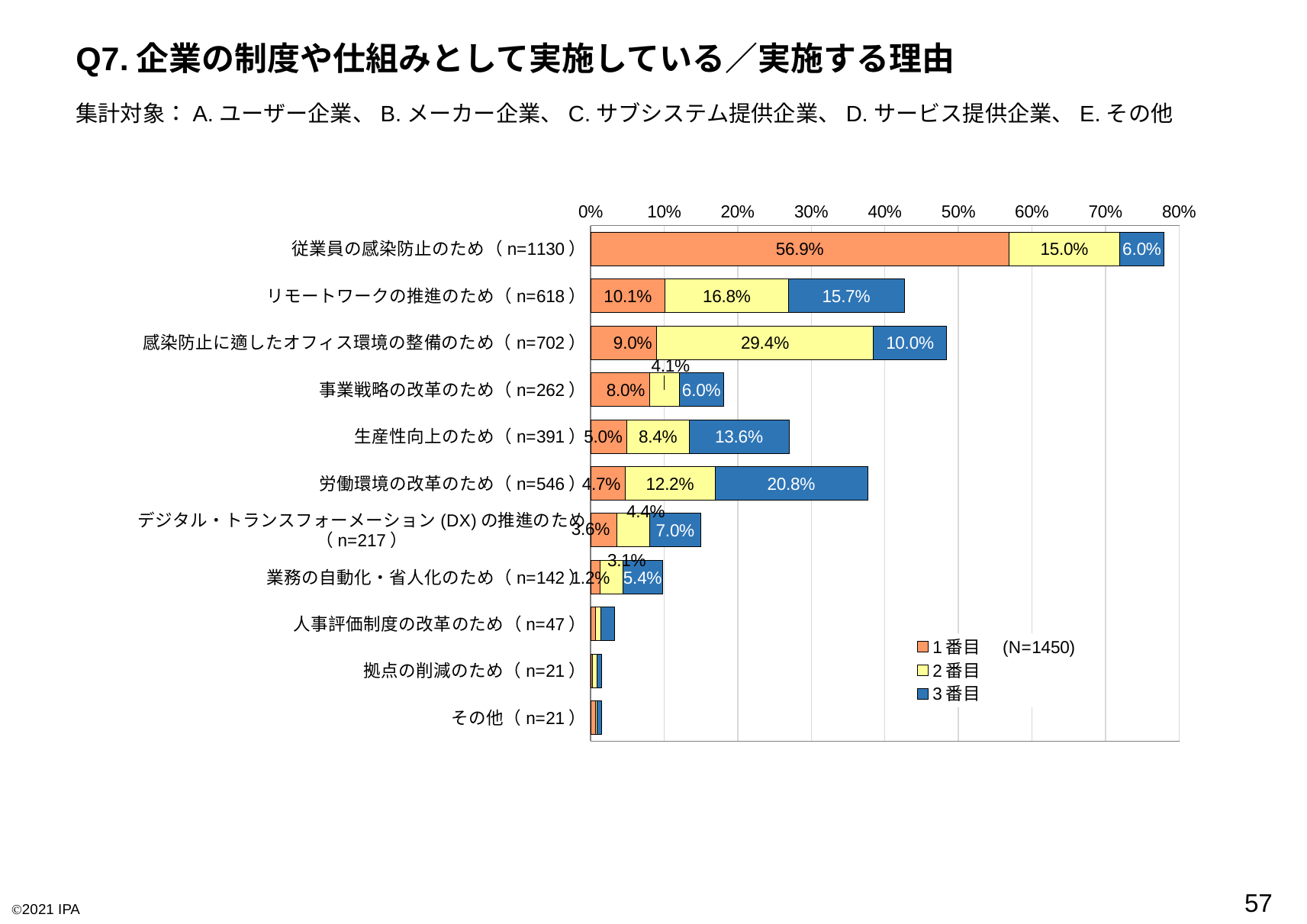

Q7.企業の制度や仕組みとして実施している／実施する理由
集計対象：A.ユーザー企業、B.メーカー企業、C.サブシステム提供企業、D.サービス提供企業、E.その他

### Chart

| Category | 1番目　(N=1450) | 2番目 | 3番目 |
|---|---|---|---|
| 従業員の感染防止のため（n=1130） | 0.5689655172413793 | 0.1503448275862069 | 0.06 |
| リモートワークの推進のため（n=618） | 0.10137931034482758 | 0.16758620689655174 | 0.15724137931034482 |
| 感染防止に適したオフィス環境の整備のため（n=702） | 0.0896551724137931 | 0.2944827586206897 | 0.1 |
| 事業戦略の改革のため（n=262） | 0.08 | 0.04068965517241379 | 0.06 |
| 生産性向上のため（n=391） | 0.0496551724137931 | 0.08413793103448276 | 0.13586206896551725 |
| 労働環境の改革のため（n=546） | 0.04689655172413793 | 0.12206896551724138 | 0.20758620689655172 |
| デジタル・トランスフォーメーション(DX)の推進のため（n=217） | 0.03586206896551724 | 0.044137931034482755 | 0.0696551724137931 |
| 業務の自動化・省人化のため（n=142） | 0.012413793103448275 | 0.03103448275862069 | 0.05448275862068966 |
| 人事評価制度の改革のため（n=47） | 0.006206896551724138 | 0.007586206896551724 | 0.018620689655172412 |
| 拠点の削減のため（n=21） | 0.0020689655172413794 | 0.006206896551724138 | 0.006206896551724138 |
| その他（n=21） | 0.006896551724137931 | 0.001379310344827586 | 0.006206896551724138 |